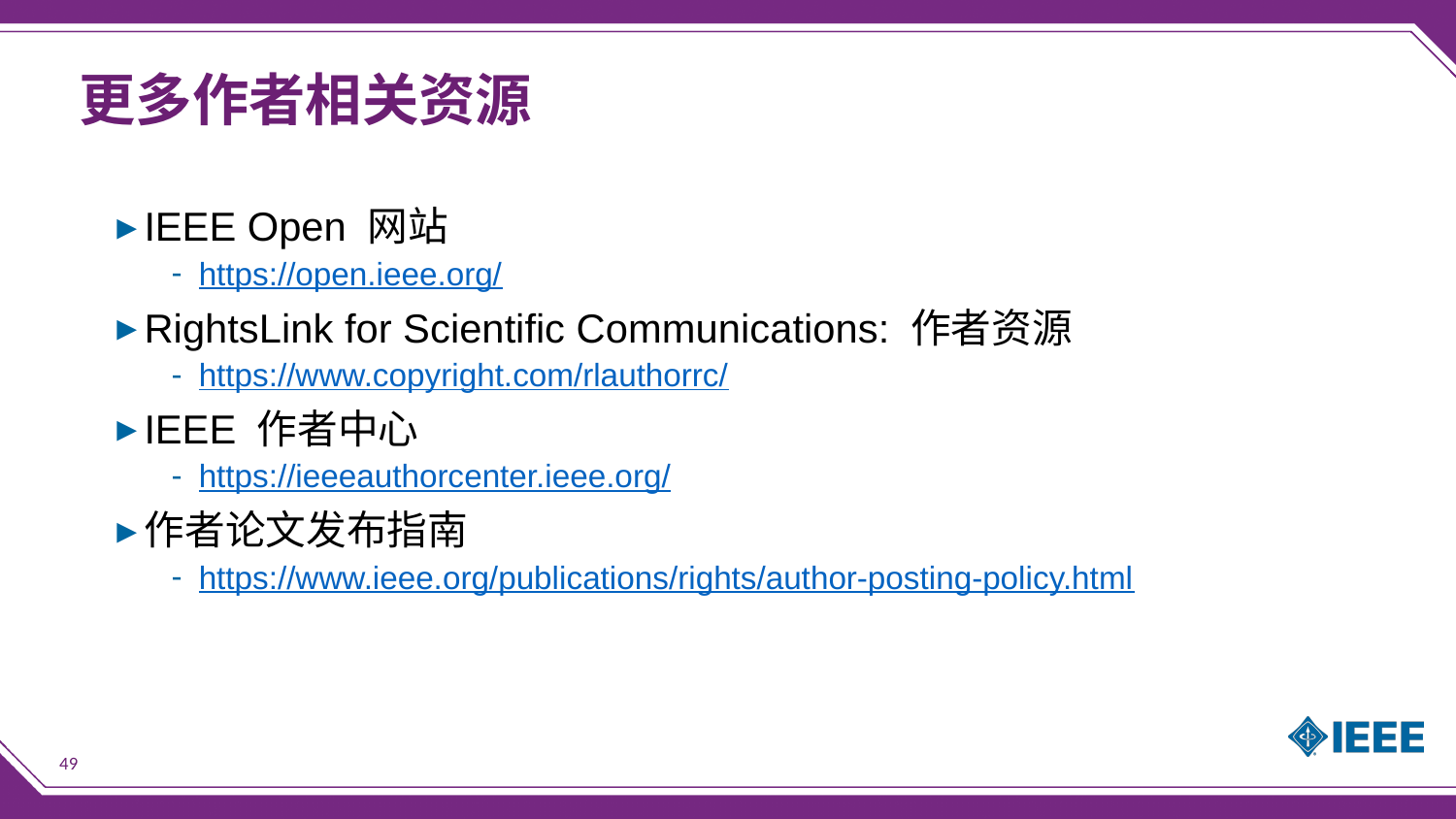

更多作者相关资源
IEEE Open 网站
https://open.ieee.org/
RightsLink for Scientific Communications: 作者资源
https://www.copyright.com/rlauthorrc/
IEEE 作者中心
https://ieeeauthorcenter.ieee.org/
作者论文发布指南
https://www.ieee.org/publications/rights/author-posting-policy.html

49